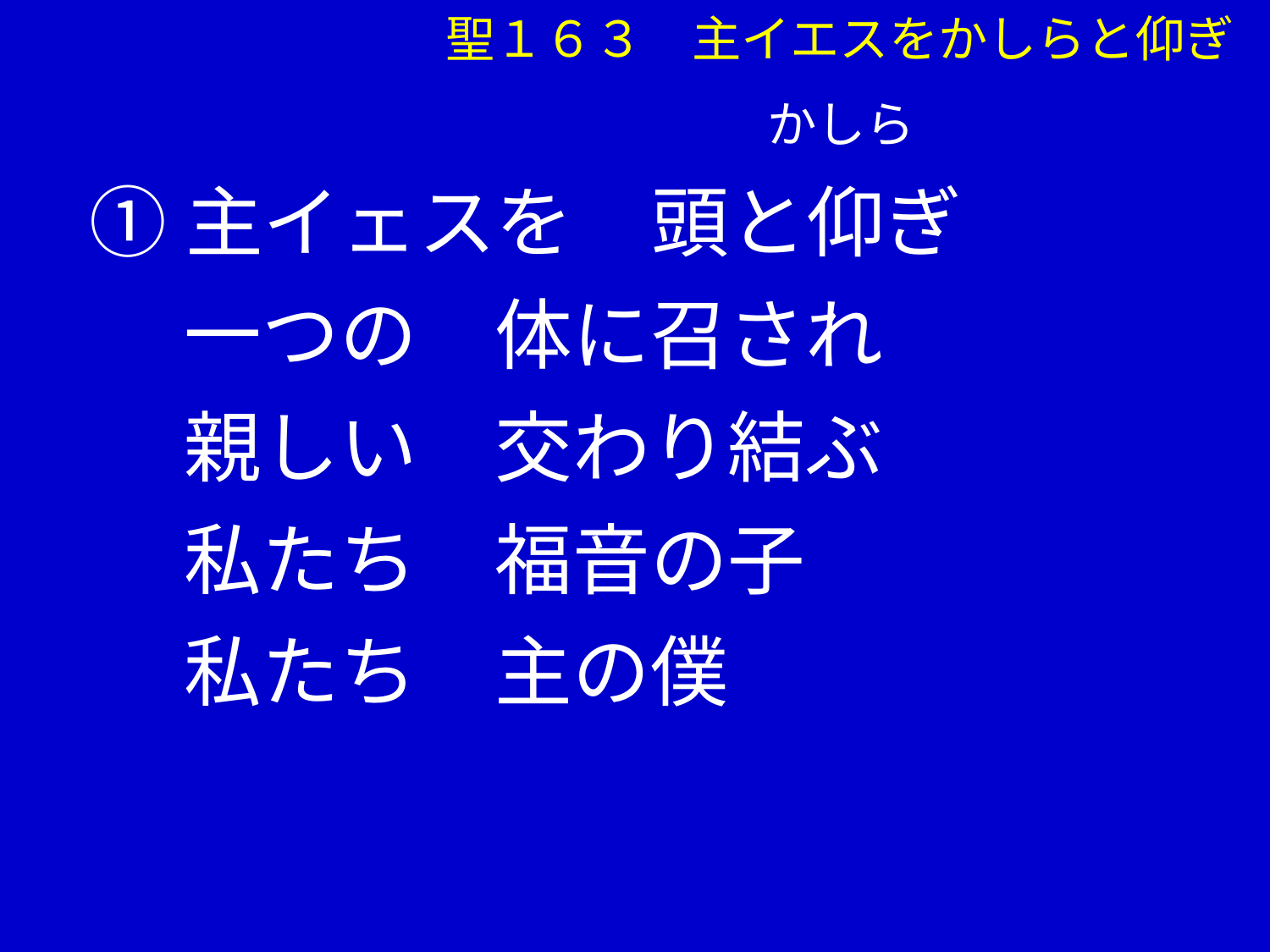

聖１６３　主イエスをかしらと仰ぎ
　　　　　　　　　　　　かしら
①主イェスを　頭と仰ぎ
　 一つの　体に召され
　 親しい　交わり結ぶ
　 私たち　福音の子
　 私たち　主の僕